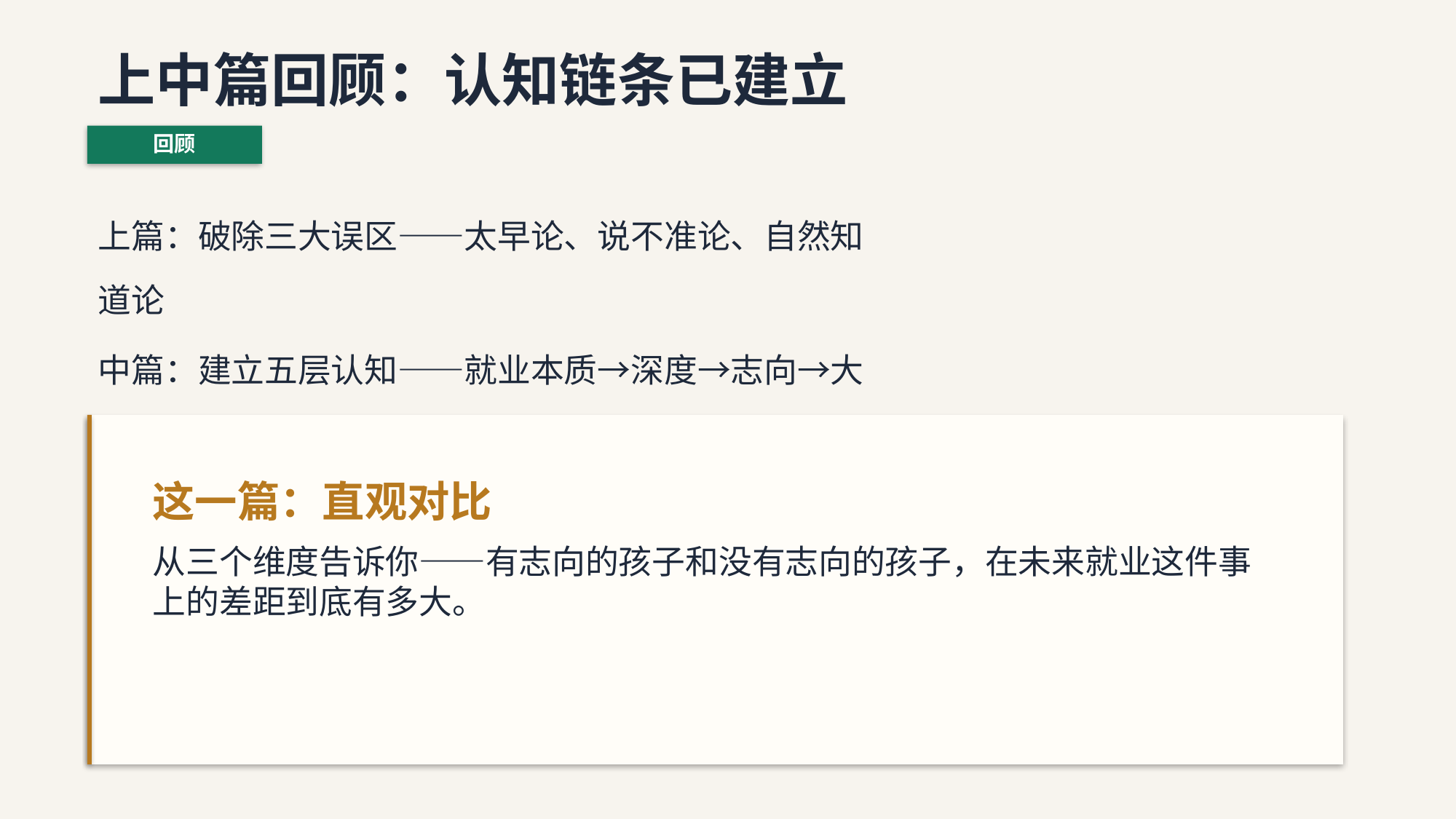

上中篇回顾：认知链条已建立

回顾
上篇：破除三大误区——太早论、说不准论、自然知道论
中篇：建立五层认知——就业本质→深度→志向→大方向→你的优势
认知链条：职业竞争力 = 时间厚度 × 方向稳定性
方向稳定性来自志向。

这一篇：直观对比
从三个维度告诉你——有志向的孩子和没有志向的孩子，在未来就业这件事上的差距到底有多大。